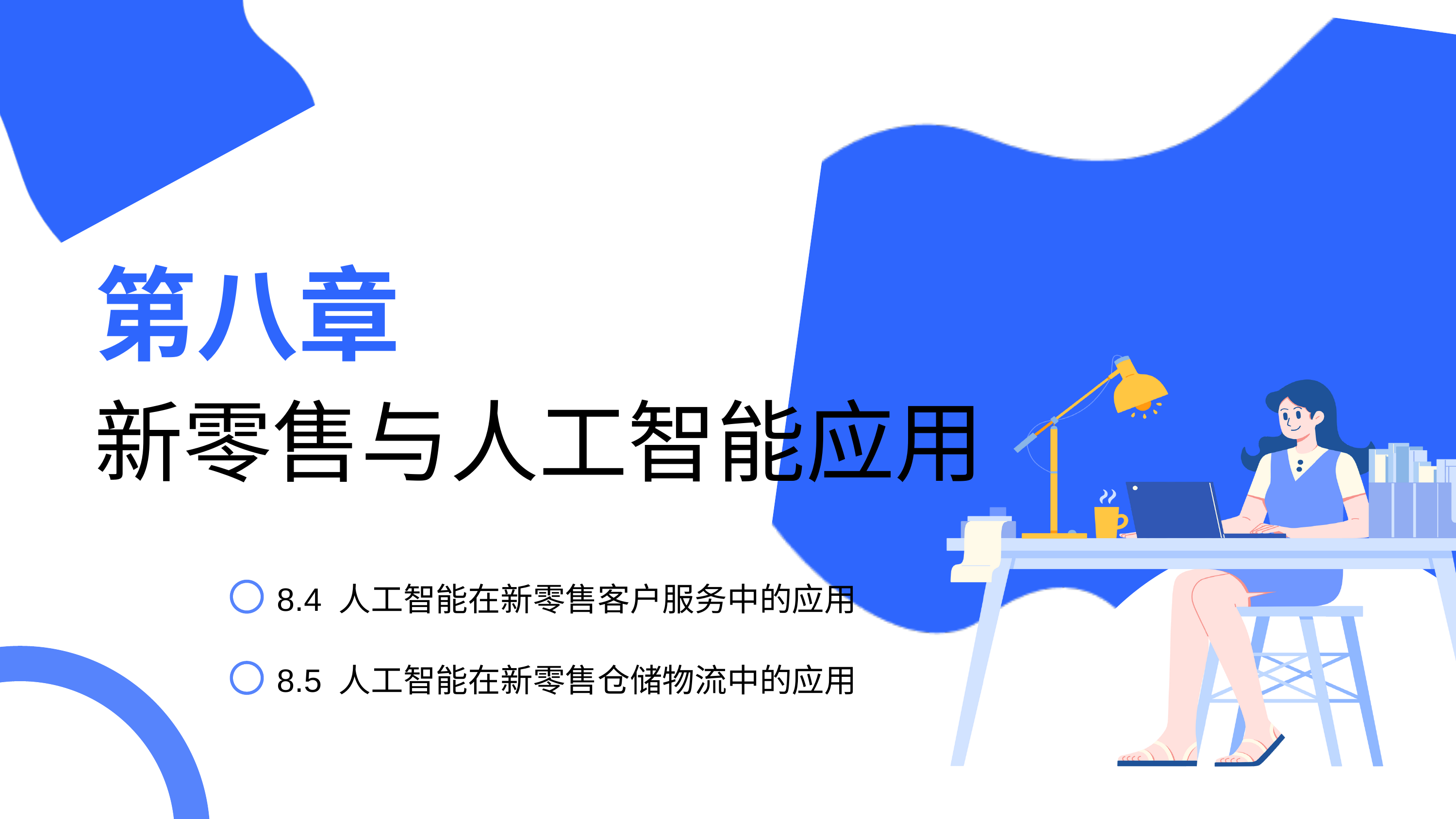

第八章

新零售与人工智能应用

8.4 人工智能在新零售客户服务中的应用

8.5 人工智能在新零售仓储物流中的应用